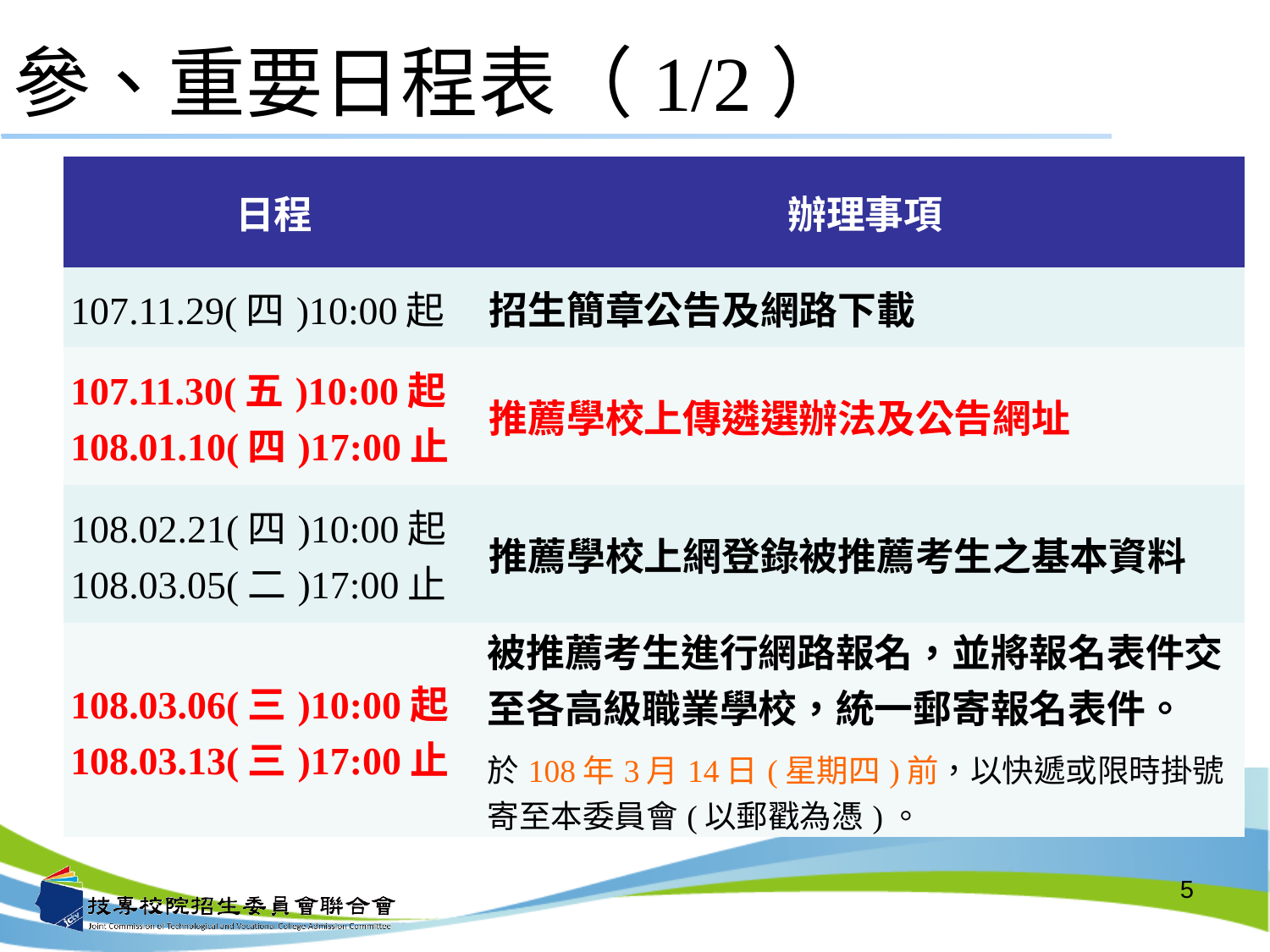

# 參、重要日程表（1/2）
| 日程 | 辦理事項 |
| --- | --- |
| 107.11.29(四)10:00起 | 招生簡章公告及網路下載 |
| 107.11.30(五)10:00起 108.01.10(四)17:00止 | 推薦學校上傳遴選辦法及公告網址 |
| 108.02.21(四)10:00起 108.03.05(二)17:00止 | 推薦學校上網登錄被推薦考生之基本資料 |
| 108.03.06(三)10:00起 108.03.13(三)17:00止 | 被推薦考生進行網路報名，並將報名表件交至各高級職業學校，統一郵寄報名表件。 於108年3月14日(星期四)前，以快遞或限時掛號寄至本委員會(以郵戳為憑)。 |
5